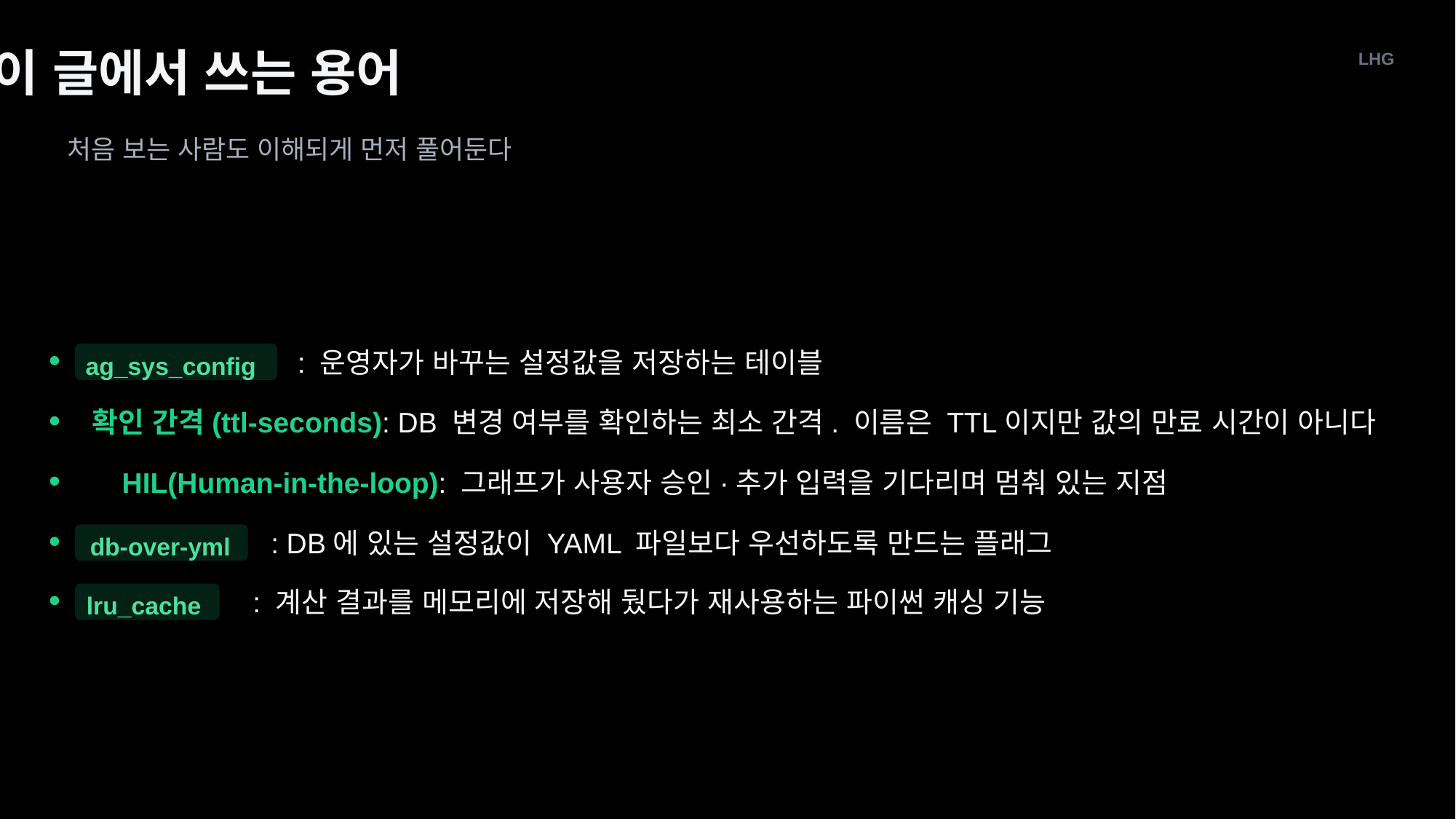

이 글에서 쓰는 용어
LHG
처음 보는 사람도 이해되게 먼저 풀어둔다

: 운영자가 바꾸는 설정값을 저장하는 테이블
ag_sys_config

확인 간격(ttl-seconds): DB 변경 여부를 확인하는 최소 간격. 이름은 TTL이지만 값의 만료 시간이 아니다

HIL(Human-in-the-loop): 그래프가 사용자 승인·추가 입력을 기다리며 멈춰 있는 지점

: DB에 있는 설정값이 YAML 파일보다 우선하도록 만드는 플래그
db-over-yml

: 계산 결과를 메모리에 저장해 뒀다가 재사용하는 파이썬 캐싱 기능
lru_cache